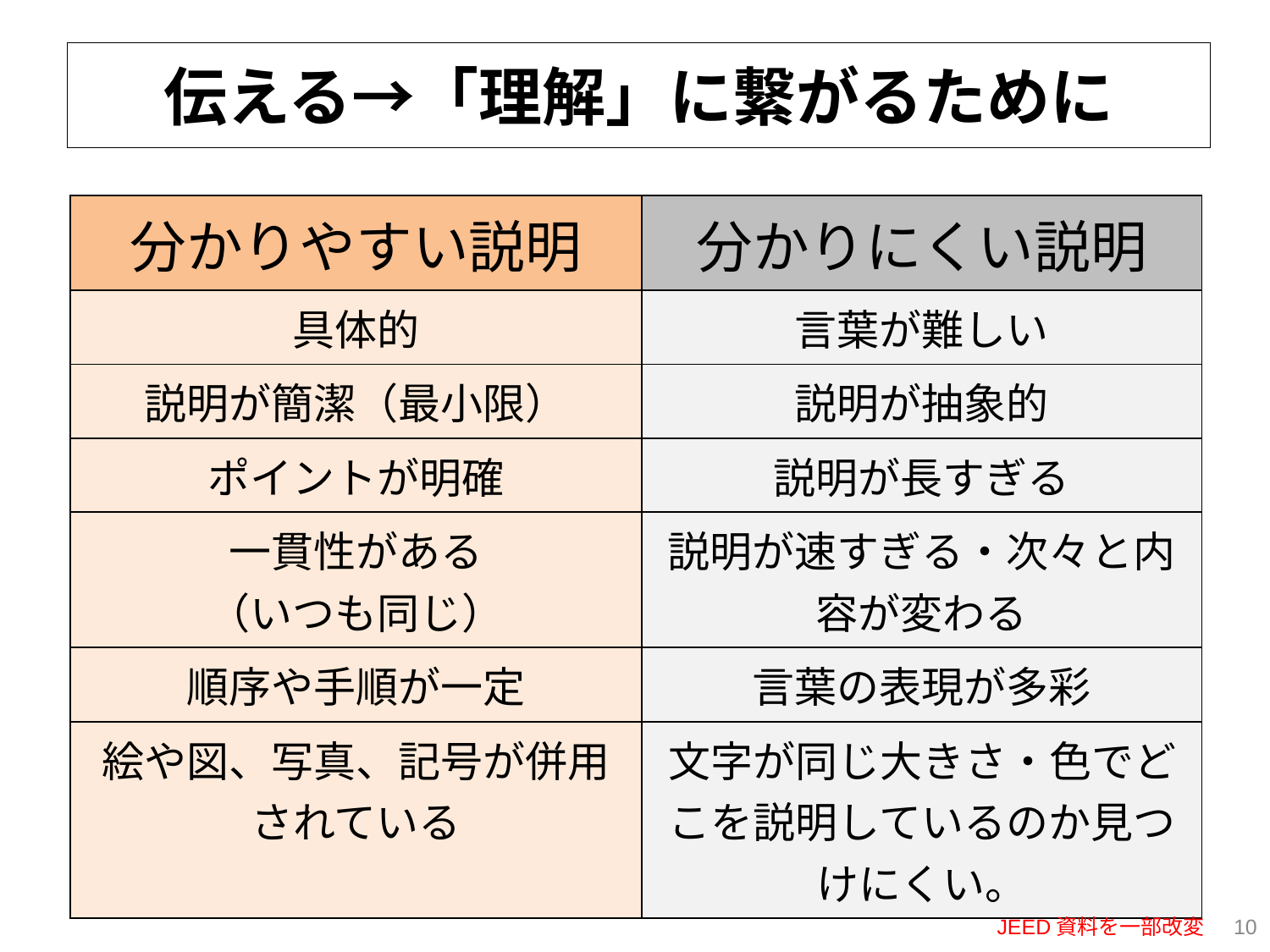

# 伝える→「理解」に繋がるために
| 分かりやすい説明 | 分かりにくい説明 |
| --- | --- |
| 具体的 | 言葉が難しい |
| 説明が簡潔（最小限） | 説明が抽象的 |
| ポイントが明確 | 説明が長すぎる |
| 一貫性がある （いつも同じ） | 説明が速すぎる・次々と内容が変わる |
| 順序や手順が一定 | 言葉の表現が多彩 |
| 絵や図、写真、記号が併用されている | 文字が同じ大きさ・色でどこを説明しているのか見つけにくい。 |
JEED資料を一部改変
10